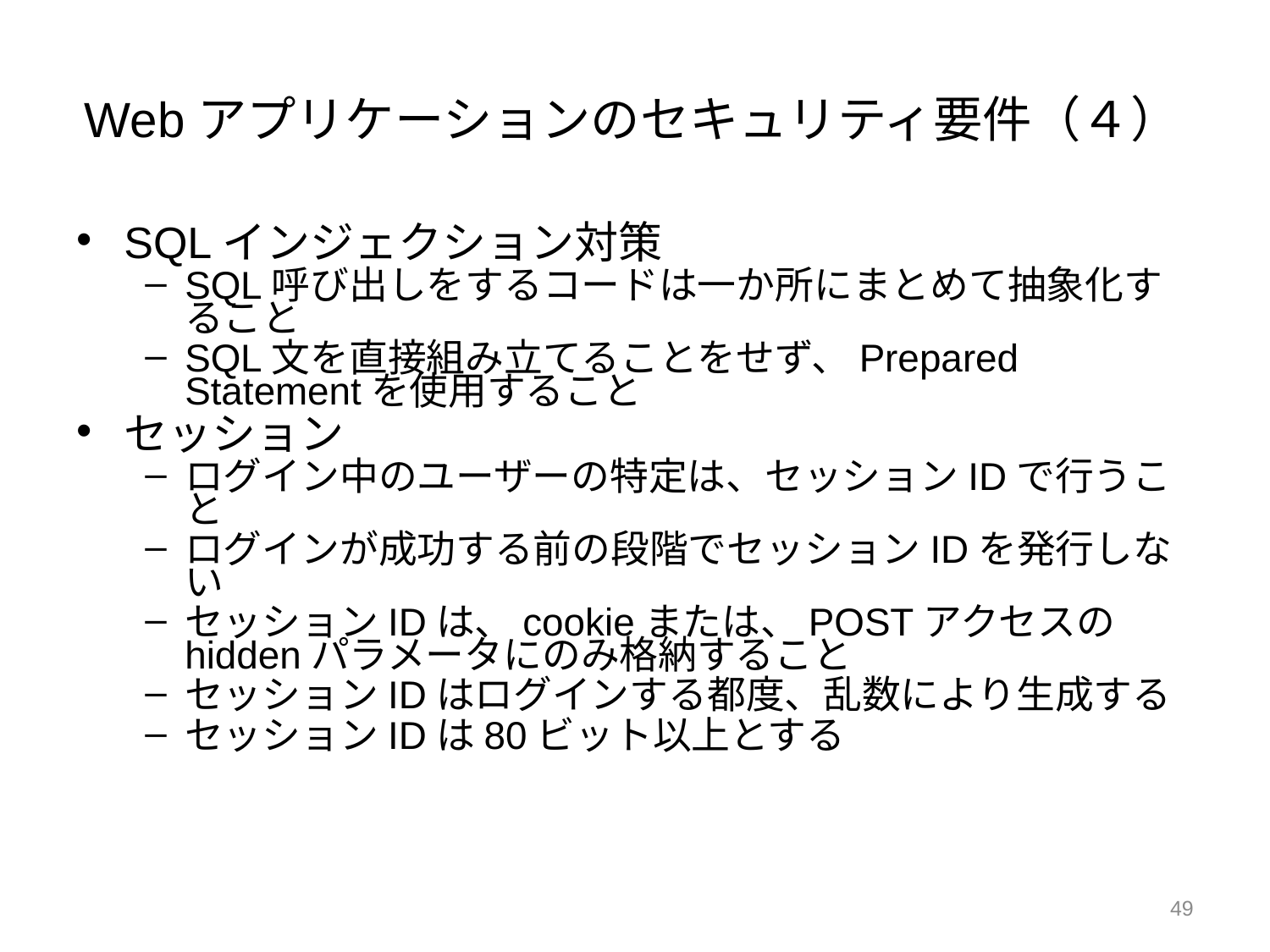

# Webアプリケーションのセキュリティ要件（４）
SQLインジェクション対策
SQL呼び出しをするコードは一か所にまとめて抽象化すること
SQL文を直接組み立てることをせず、Prepared Statementを使用すること
セッション
ログイン中のユーザーの特定は、セッションIDで行うこと
ログインが成功する前の段階でセッションIDを発行しない
セッションIDは、cookieまたは、POSTアクセスのhiddenパラメータにのみ格納すること
セッションIDはログインする都度、乱数により生成する
セッションIDは80ビット以上とする
49